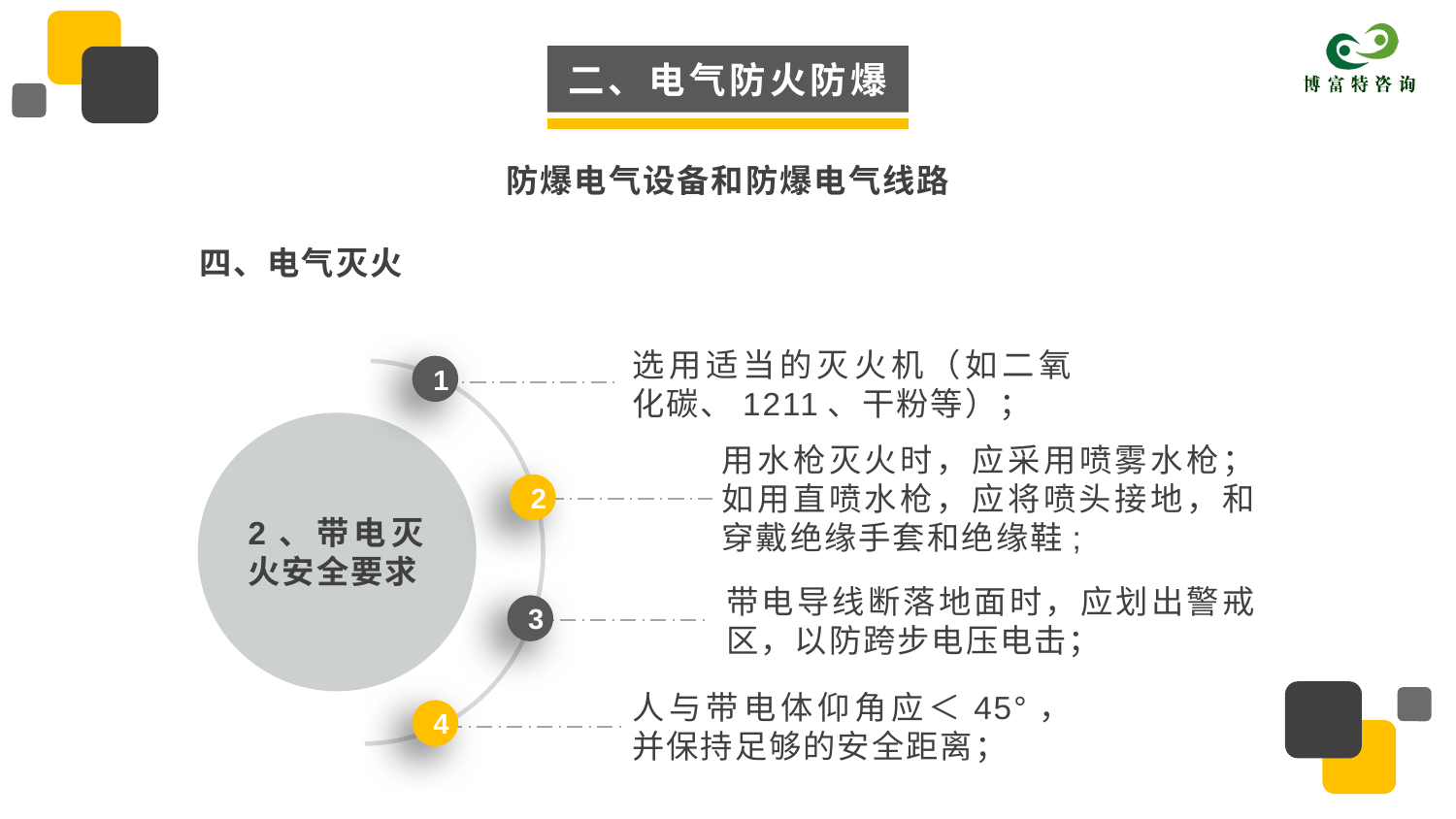

二、电气防火防爆
防爆电气设备和防爆电气线路
四、电气灭火
选用适当的灭火机（如二氧化碳、1211、干粉等）；
1

2
3
4
用水枪灭火时，应采用喷雾水枪；如用直喷水枪，应将喷头接地，和穿戴绝缘手套和绝缘鞋;
2、带电灭火安全要求
带电导线断落地面时，应划出警戒区，以防跨步电压电击；
人与带电体仰角应＜45°，并保持足够的安全距离；